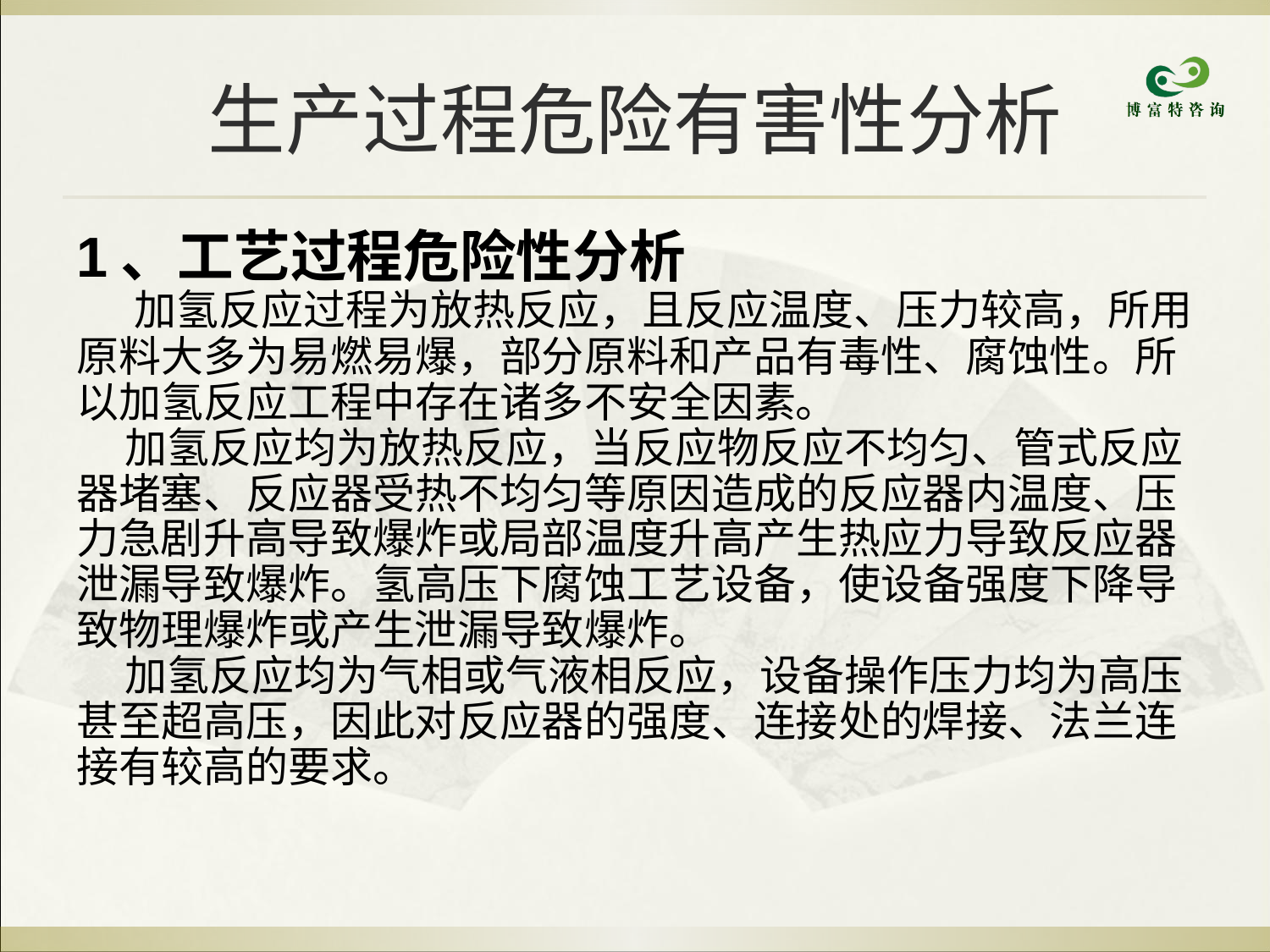

生产过程危险有害性分析
1、工艺过程危险性分析
     加氢反应过程为放热反应，且反应温度、压力较高，所用原料大多为易燃易爆，部分原料和产品有毒性、腐蚀性。所以加氢反应工程中存在诸多不安全因素。
    加氢反应均为放热反应，当反应物反应不均匀、管式反应器堵塞、反应器受热不均匀等原因造成的反应器内温度、压力急剧升高导致爆炸或局部温度升高产生热应力导致反应器泄漏导致爆炸。氢高压下腐蚀工艺设备，使设备强度下降导致物理爆炸或产生泄漏导致爆炸。
    加氢反应均为气相或气液相反应，设备操作压力均为高压甚至超高压，因此对反应器的强度、连接处的焊接、法兰连接有较高的要求。